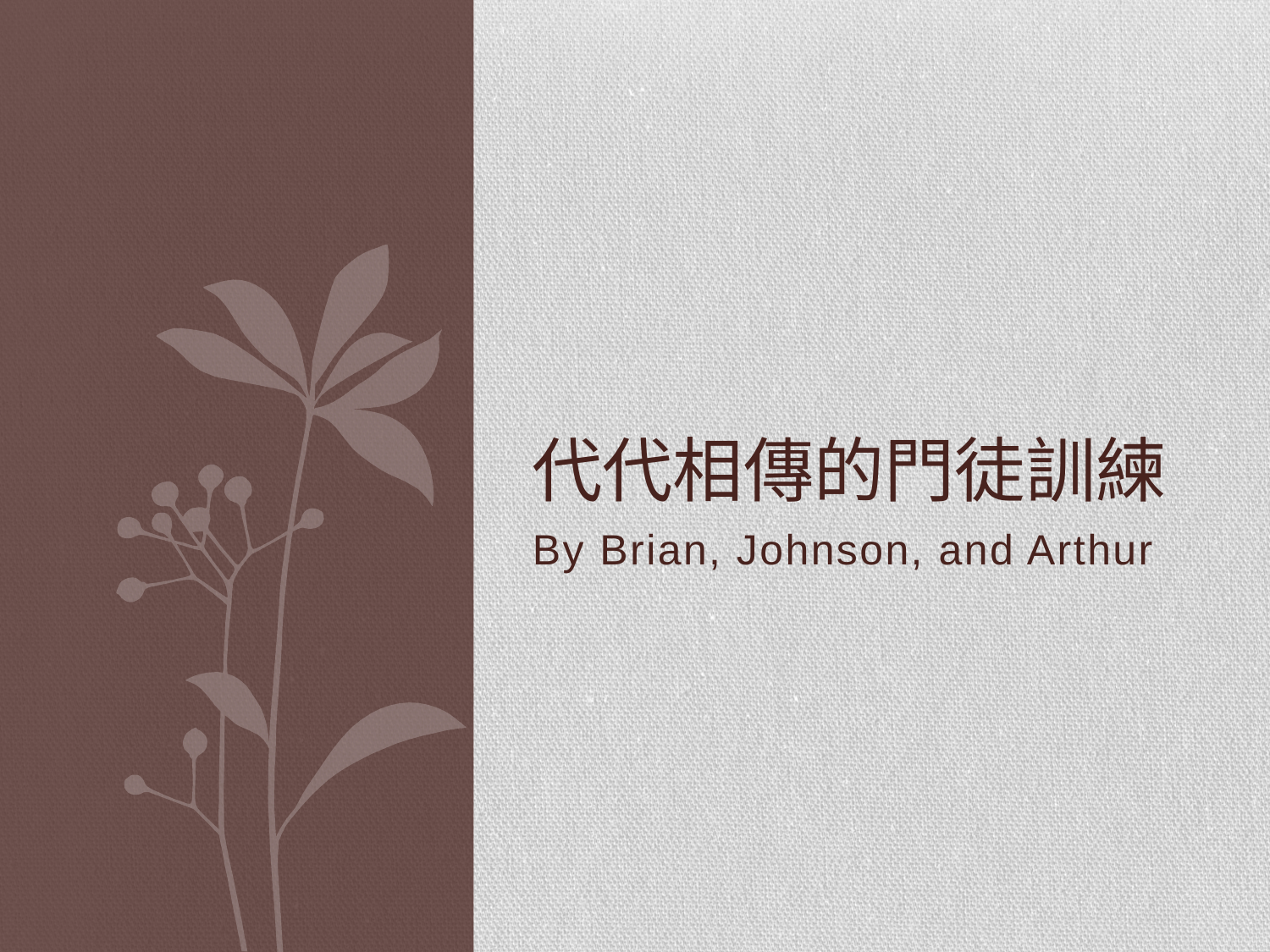

# 代代相傳的門徒訓練
By Brian, Johnson, and Arthur